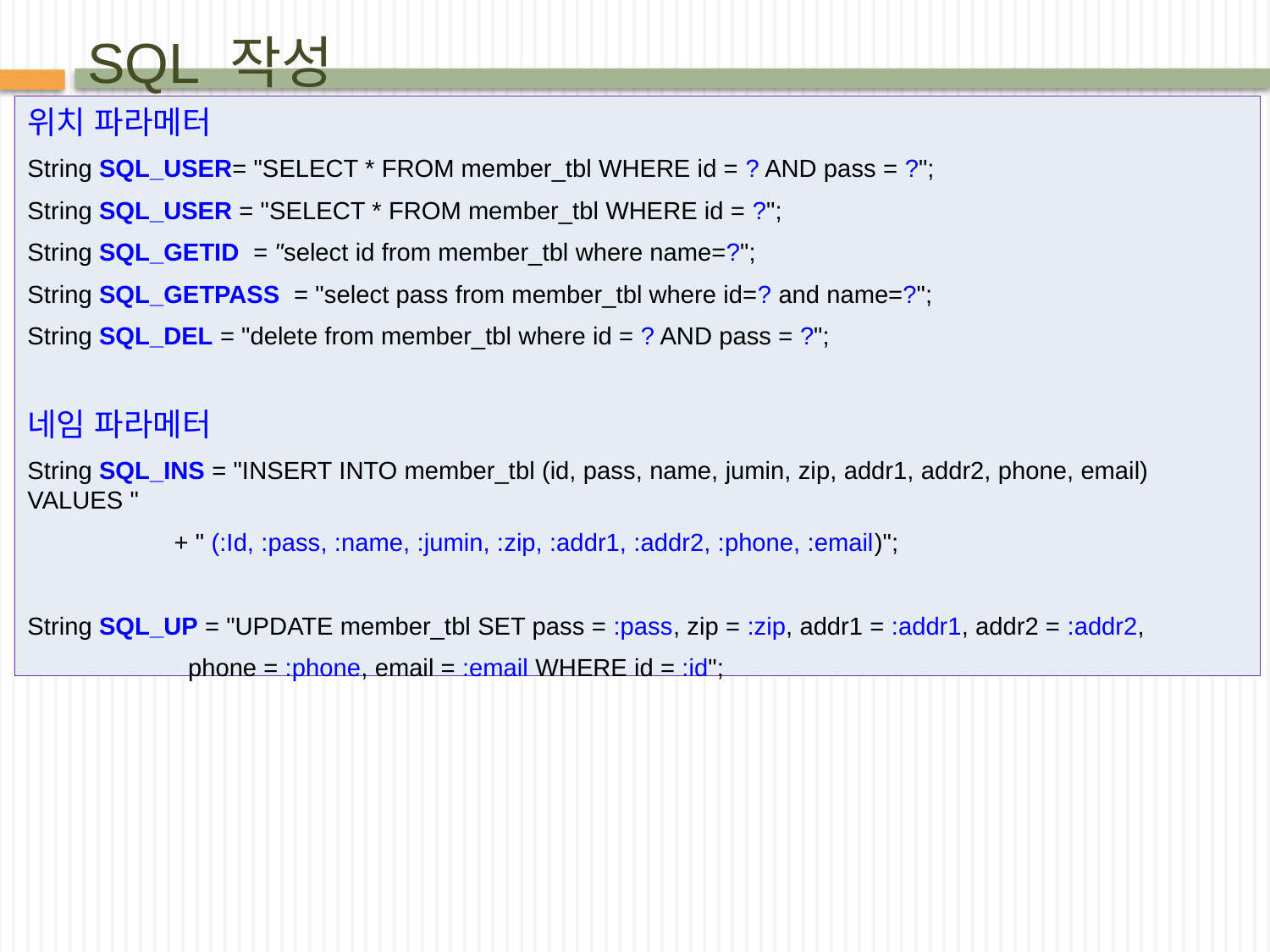

# SQL 작성
위치 파라메터
String SQL_USER= "SELECT * FROM member_tbl WHERE id = ? AND pass = ?";
String SQL_USER = "SELECT * FROM member_tbl WHERE id = ?";
String SQL_GETID  = "select id from member_tbl where name=?";
String SQL_GETPASS  = "select pass from member_tbl where id=? and name=?";
String SQL_DEL = "delete from member_tbl where id = ? AND pass = ?";

네임 파라메터
String SQL_INS = "INSERT INTO member_tbl (id, pass, name, jumin, zip, addr1, addr2, phone, email) VALUES "
                     + " (:Id, :pass, :name, :jumin, :zip, :addr1, :addr2, :phone, :email)";

String SQL_UP = "UPDATE member_tbl SET pass = :pass, zip = :zip, addr1 = :addr1, addr2 = :addr2,
                       phone = :phone, email = :email WHERE id = :id";